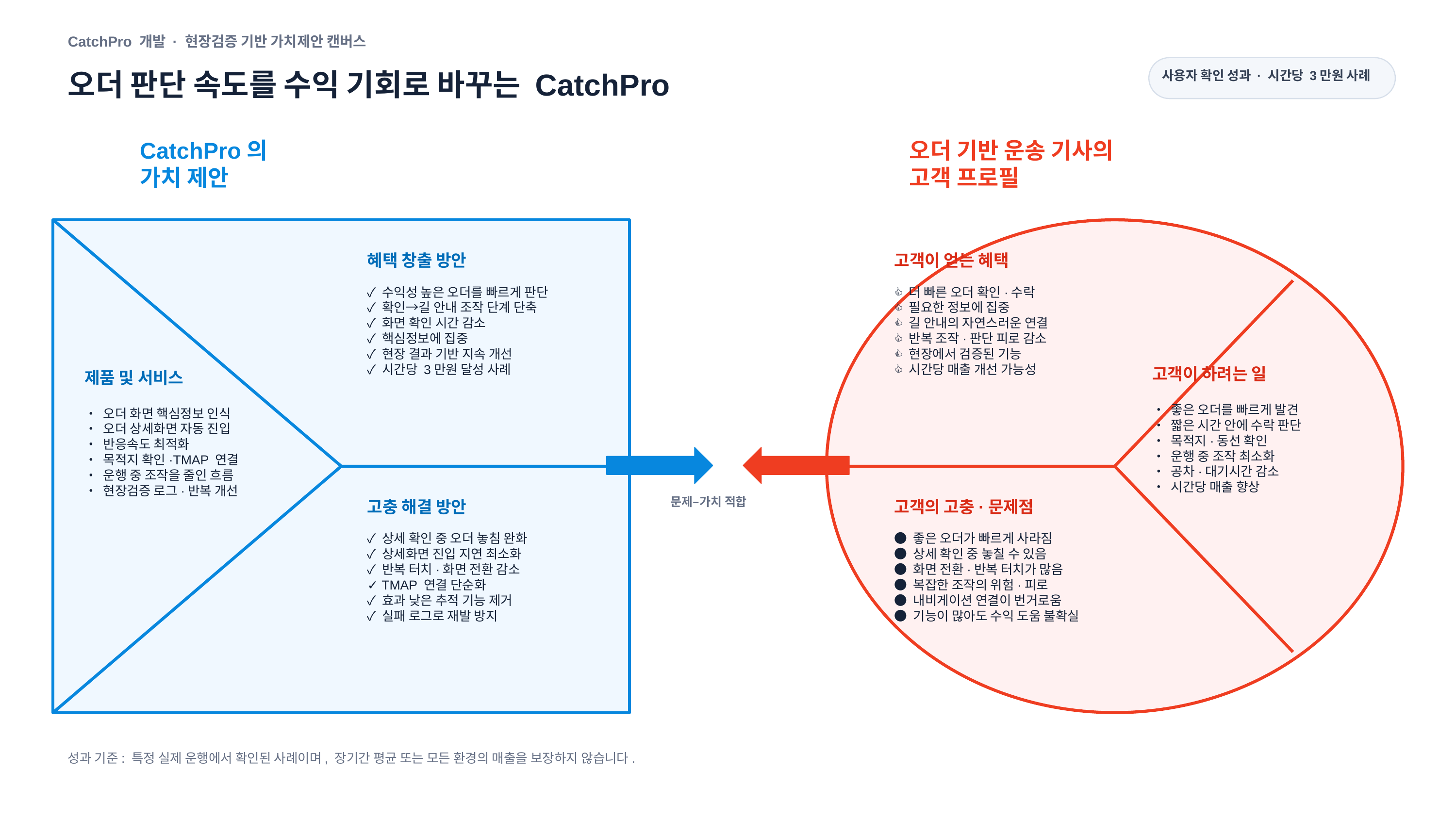

CatchPro 개발 · 현장검증 기반 가치제안 캔버스
사용자 확인 성과 · 시간당 3만원 사례
오더 판단 속도를 수익 기회로 바꾸는 CatchPro
CatchPro의
가치 제안
오더 기반 운송 기사의
고객 프로필

혜택 창출 방안
고객이 얻는 혜택
✓ 수익성 높은 오더를 빠르게 판단
✓ 확인→길 안내 조작 단계 단축
✓ 화면 확인 시간 감소
✓ 핵심정보에 집중
✓ 현장 결과 기반 지속 개선
✓ 시간당 3만원 달성 사례
👍 더 빠른 오더 확인·수락
👍 필요한 정보에 집중
👍 길 안내의 자연스러운 연결
👍 반복 조작·판단 피로 감소
👍 현장에서 검증된 기능
👍 시간당 매출 개선 가능성

고객이 하려는 일
제품 및 서비스
• 좋은 오더를 빠르게 발견
• 짧은 시간 안에 수락 판단
• 목적지·동선 확인
• 운행 중 조작 최소화
• 공차·대기시간 감소
• 시간당 매출 향상
• 오더 화면 핵심정보 인식
• 오더 상세화면 자동 진입
• 반응속도 최적화
• 목적지 확인·TMAP 연결
• 운행 중 조작을 줄인 흐름
• 현장검증 로그·반복 개선

문제–가치 적합
고충 해결 방안
고객의 고충·문제점
✓ 상세 확인 중 오더 놓침 완화
✓ 상세화면 진입 지연 최소화
✓ 반복 터치·화면 전환 감소
✓ TMAP 연결 단순화
✓ 효과 낮은 추적 기능 제거
✓ 실패 로그로 재발 방지
● 좋은 오더가 빠르게 사라짐
● 상세 확인 중 놓칠 수 있음
● 화면 전환·반복 터치가 많음
● 복잡한 조작의 위험·피로
● 내비게이션 연결이 번거로움
● 기능이 많아도 수익 도움 불확실
성과 기준: 특정 실제 운행에서 확인된 사례이며, 장기간 평균 또는 모든 환경의 매출을 보장하지 않습니다.